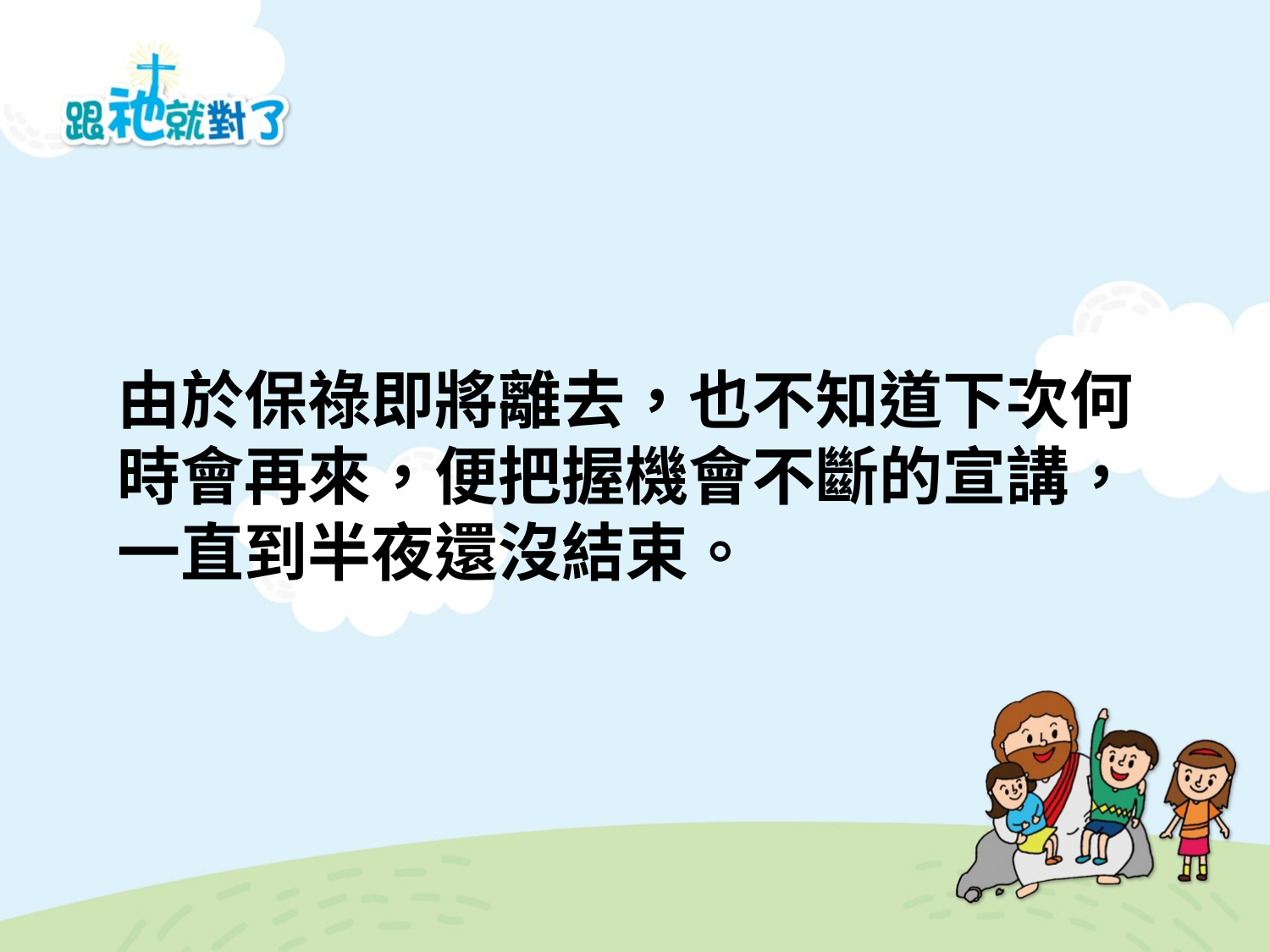

由於保祿即將離去，也不知道下次何時會再來，便把握機會不斷的宣講，一直到半夜還沒結束。